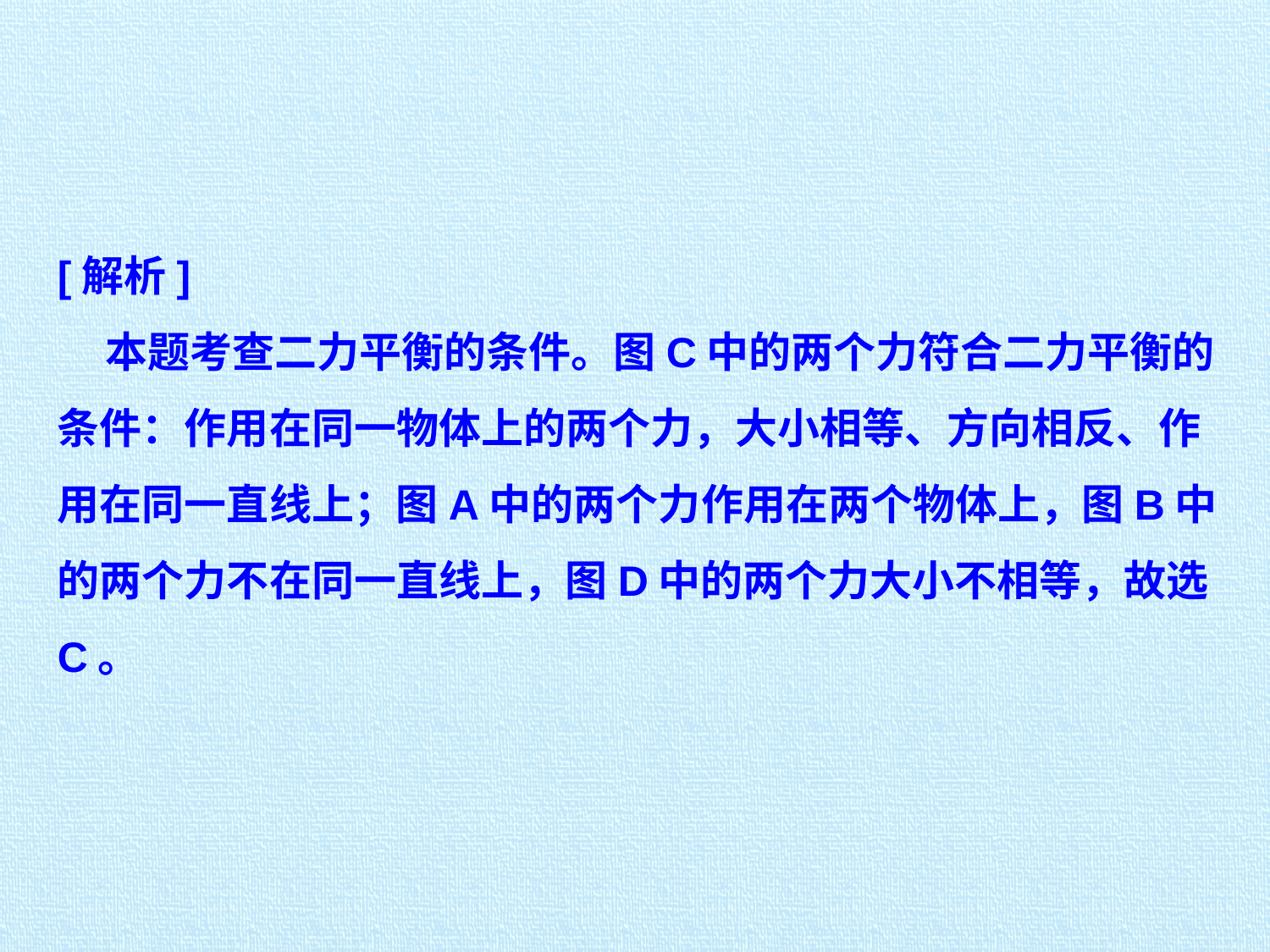

[解析]
    本题考查二力平衡的条件。图C中的两个力符合二力平衡的条件：作用在同一物体上的两个力，大小相等、方向相反、作用在同一直线上；图A中的两个力作用在两个物体上，图B中的两个力不在同一直线上，图D中的两个力大小不相等，故选C。